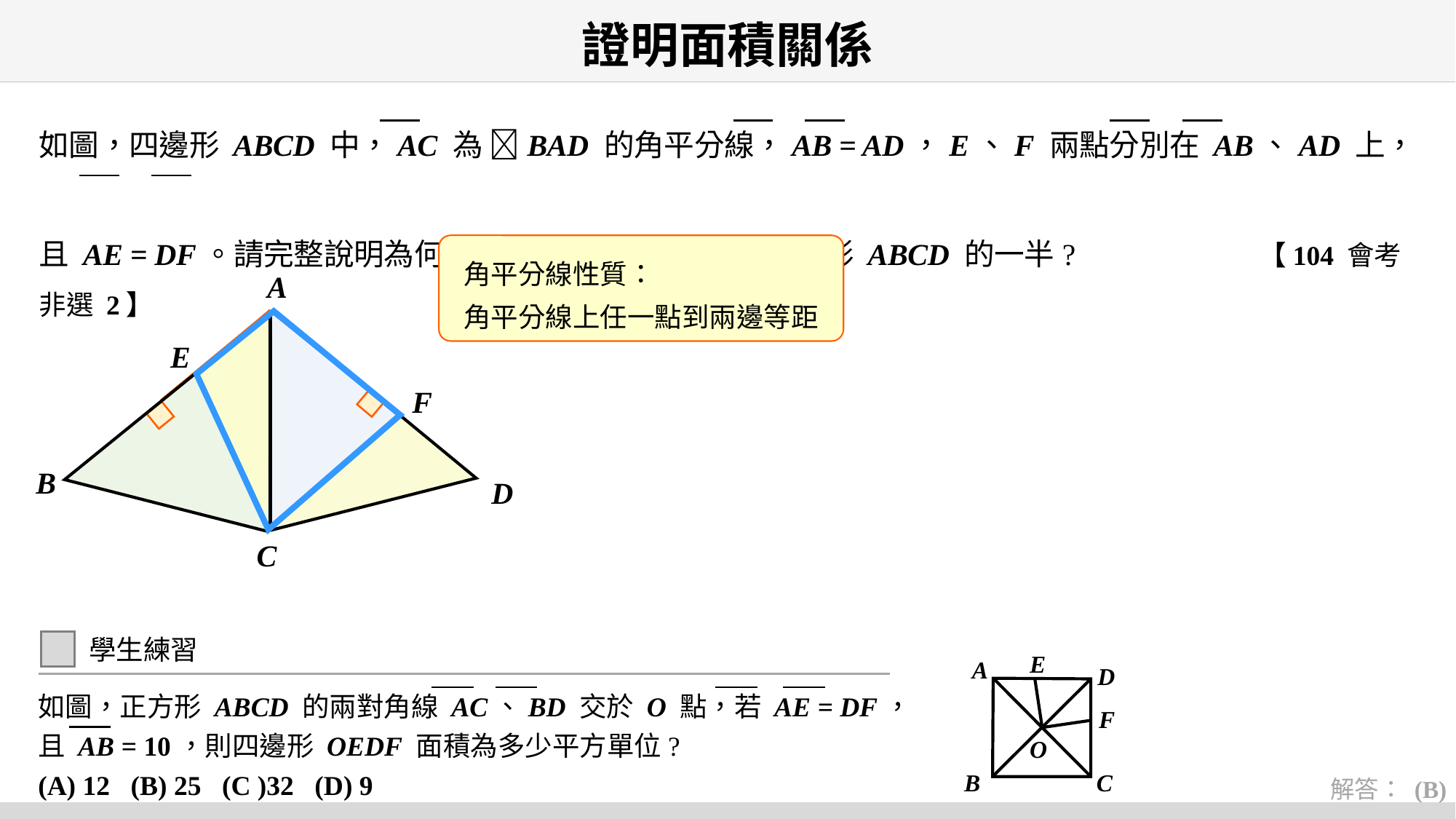

# 證明面積關係
如圖，四邊形 ABCD 中，AC 為 ∠BAD 的角平分線，AB = AD，E、F 兩點分別在 AB、AD 上，
且 AE = DF。請完整說明為何四邊形 AECF 的面積為四邊形 ABCD 的一半?                        【104 會考 非選 2】
角平分線性質：
角平分線上任一點到兩邊等距
A

E
F

B
D
C
學生練習

如圖，正方形 ABCD 的兩對角線 AC、BD 交於 O 點，若 AE = DF，
且 AB = 10，則四邊形 OEDF 面積為多少平方單位?
(A) 12   (B) 25   (C )32   (D) 9
解答： (B)
E
A
D

F
O
C
B